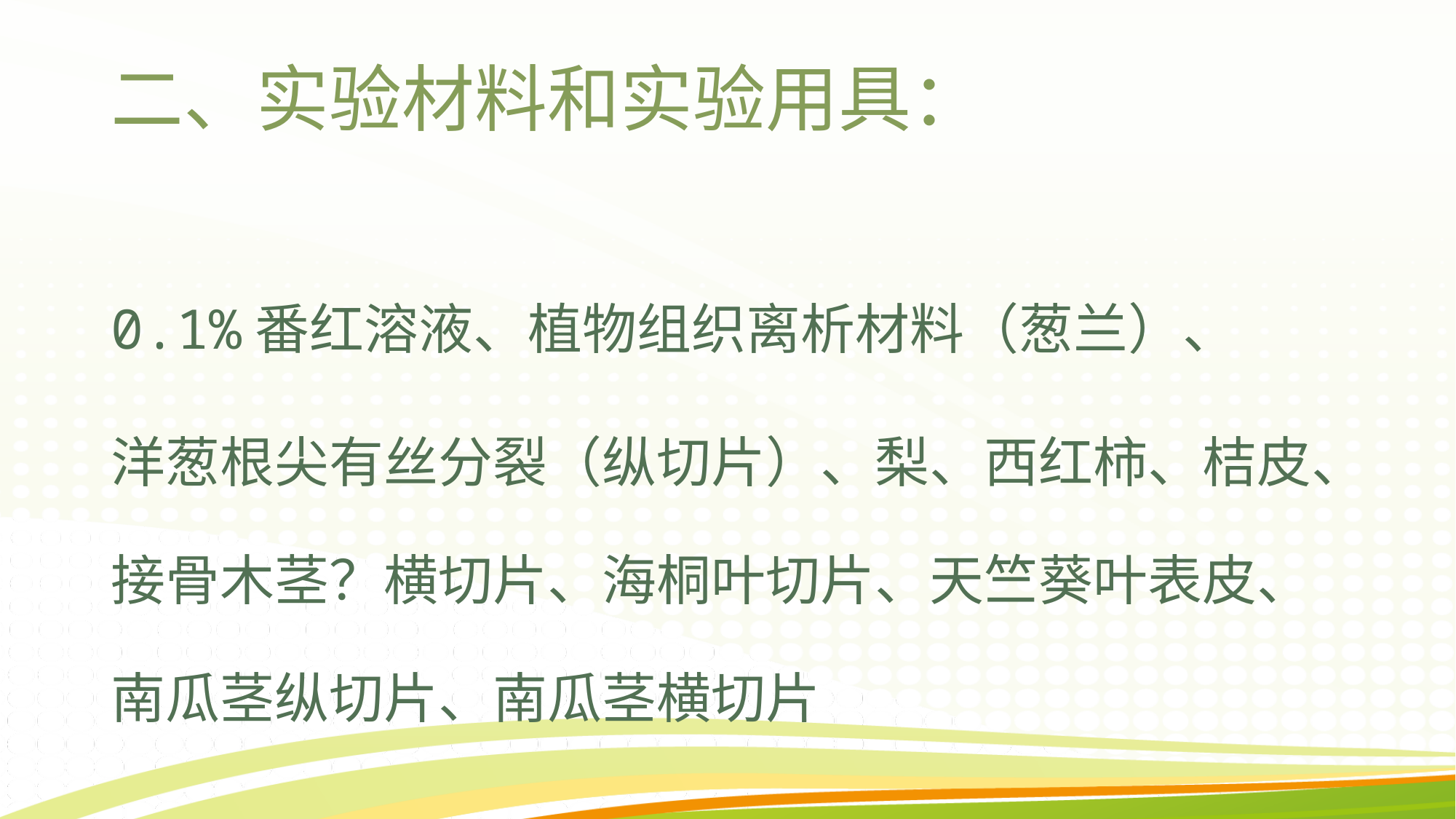

# 二、实验材料和实验用具：

0.1%番红溶液、植物组织离析材料（葱兰）、
洋葱根尖有丝分裂（纵切片）、梨、西红柿、桔皮、接骨木茎？横切片、海桐叶切片、天竺葵叶表皮、南瓜茎纵切片、南瓜茎横切片